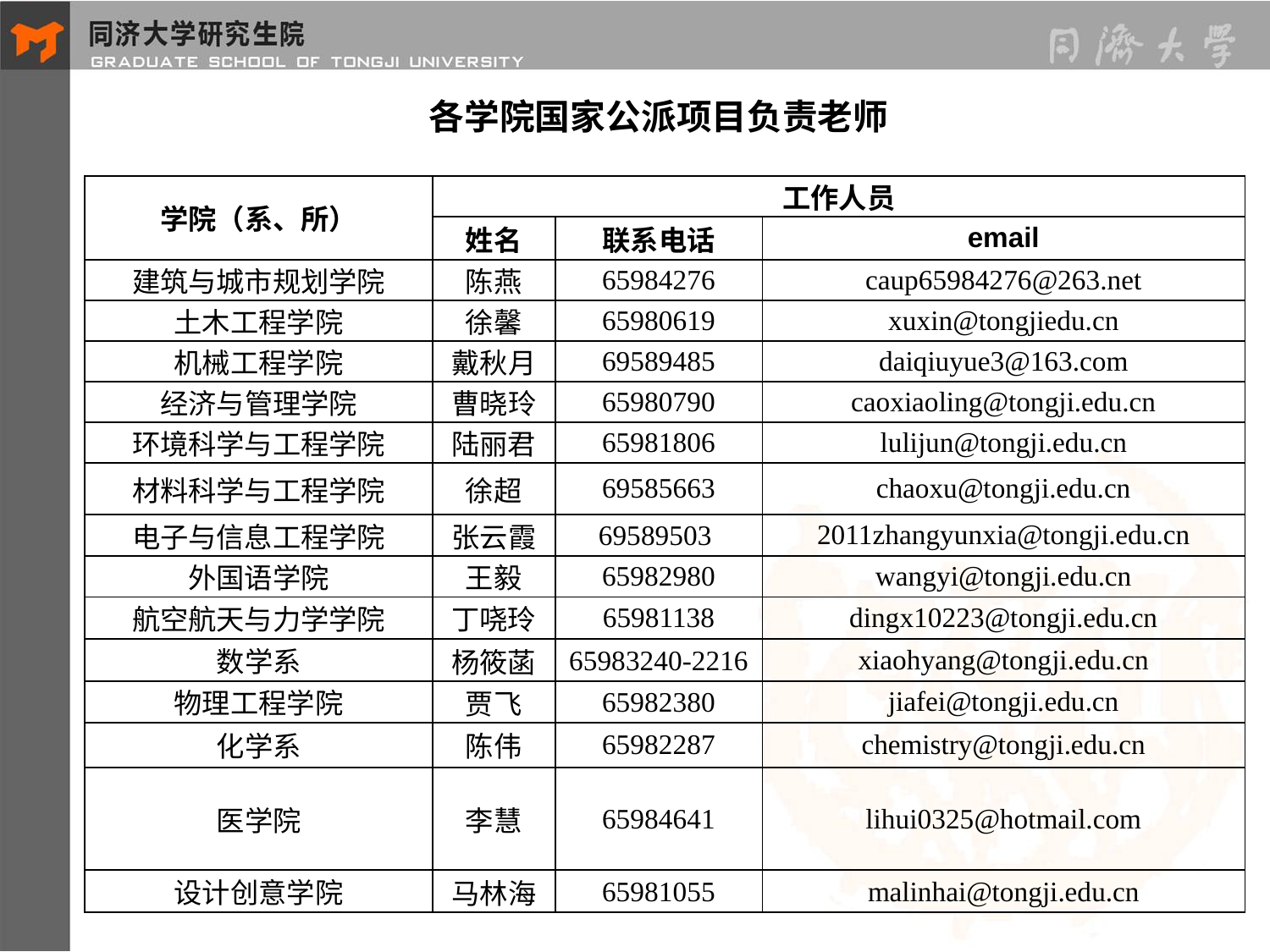

各学院国家公派项目负责老师
| 学院（系、所） | 工作人员 |  |  |
| --- | --- | --- | --- |
|  | 姓名 | 联系电话 | email |
| 建筑与城市规划学院 | 陈燕 | 65984276 | caup65984276@263.net |
| 土木工程学院 | 徐馨 | 65980619 | xuxin@tongjiedu.cn |
| 机械工程学院 | 戴秋月 | 69589485 | daiqiuyue3@163.com |
| 经济与管理学院 | 曹晓玲 | 65980790 | caoxiaoling@tongji.edu.cn |
| 环境科学与工程学院 | 陆丽君 | 65981806 | lulijun@tongji.edu.cn |
| 材料科学与工程学院 | 徐超 | 69585663 | chaoxu@tongji.edu.cn |
| 电子与信息工程学院 | 张云霞 | 69589503 | 2011zhangyunxia@tongji.edu.cn |
| 外国语学院 | 王毅 | 65982980 | wangyi@tongji.edu.cn |
| 航空航天与力学学院 | 丁哓玲 | 65981138 | dingx10223@tongji.edu.cn |
| 数学系 | 杨筱菡 | 65983240-2216 | xiaohyang@tongji.edu.cn |
| 物理工程学院 | 贾飞 | 65982380 | jiafei@tongji.edu.cn |
| 化学系 | 陈伟 | 65982287 | chemistry@tongji.edu.cn |
| 医学院 | 李慧 | 65984641 | lihui0325@hotmail.com |
| 设计创意学院 | 马林海 | 65981055 | malinhai@tongji.edu.cn |
34